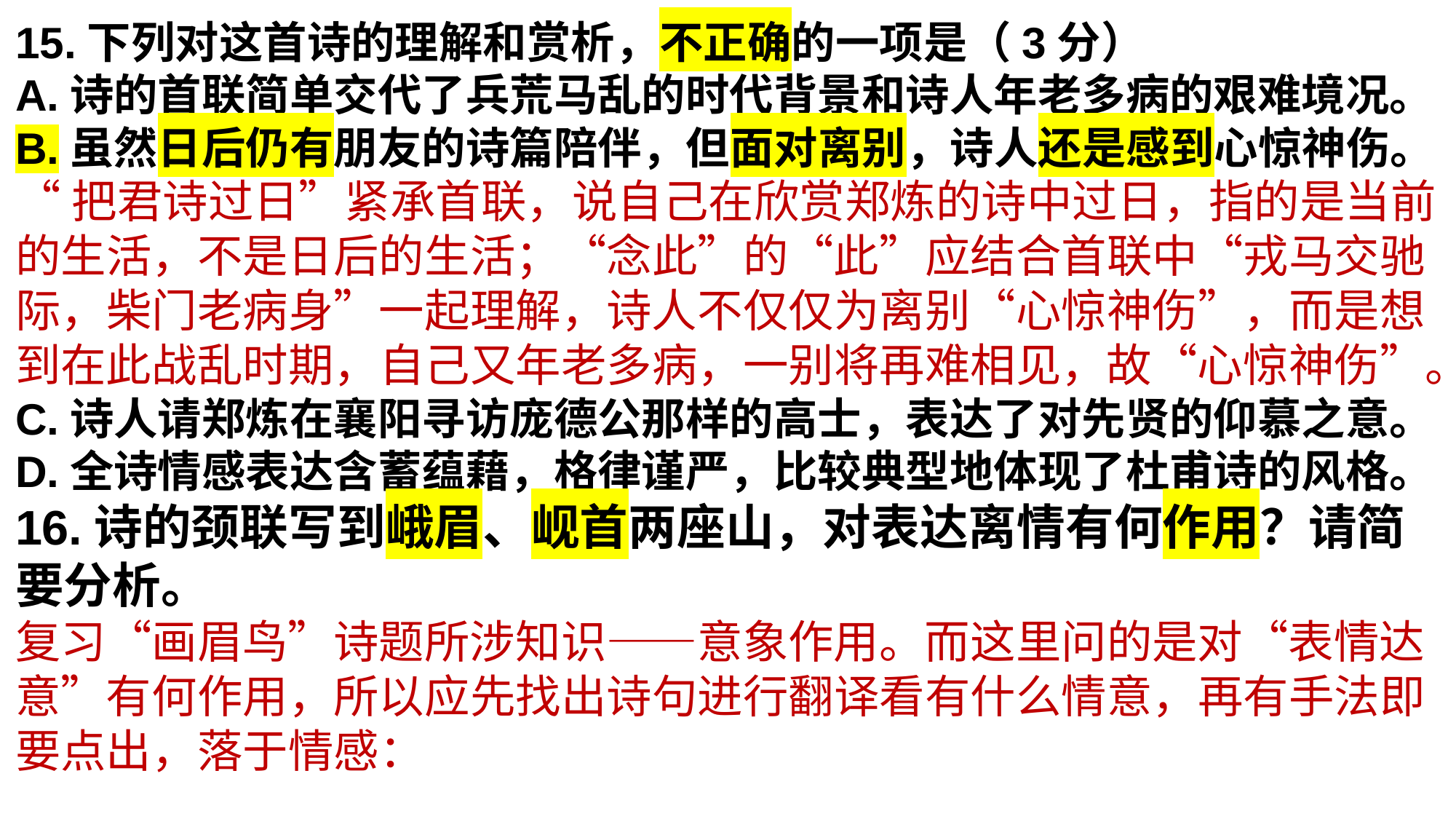

15.下列对这首诗的理解和赏析，不正确的一项是（3分）
A.诗的首联简单交代了兵荒马乱的时代背景和诗人年老多病的艰难境况。
B.虽然日后仍有朋友的诗篇陪伴，但面对离别，诗人还是感到心惊神伤。
“把君诗过日”紧承首联，说自己在欣赏郑炼的诗中过日，指的是当前的生活，不是日后的生活；“念此”的“此”应结合首联中“戎马交驰际，柴门老病身”一起理解，诗人不仅仅为离别“心惊神伤”，而是想到在此战乱时期，自己又年老多病，一别将再难相见，故“心惊神伤”。
C.诗人请郑炼在襄阳寻访庞德公那样的高士，表达了对先贤的仰慕之意。
D.全诗情感表达含蓄蕴藉，格律谨严，比较典型地体现了杜甫诗的风格。
16.诗的颈联写到峨眉、岘首两座山，对表达离情有何作用？请简要分析。
复习“画眉鸟”诗题所涉知识——意象作用。而这里问的是对“表情达意”有何作用，所以应先找出诗句进行翻译看有什么情意，再有手法即要点出，落于情感：